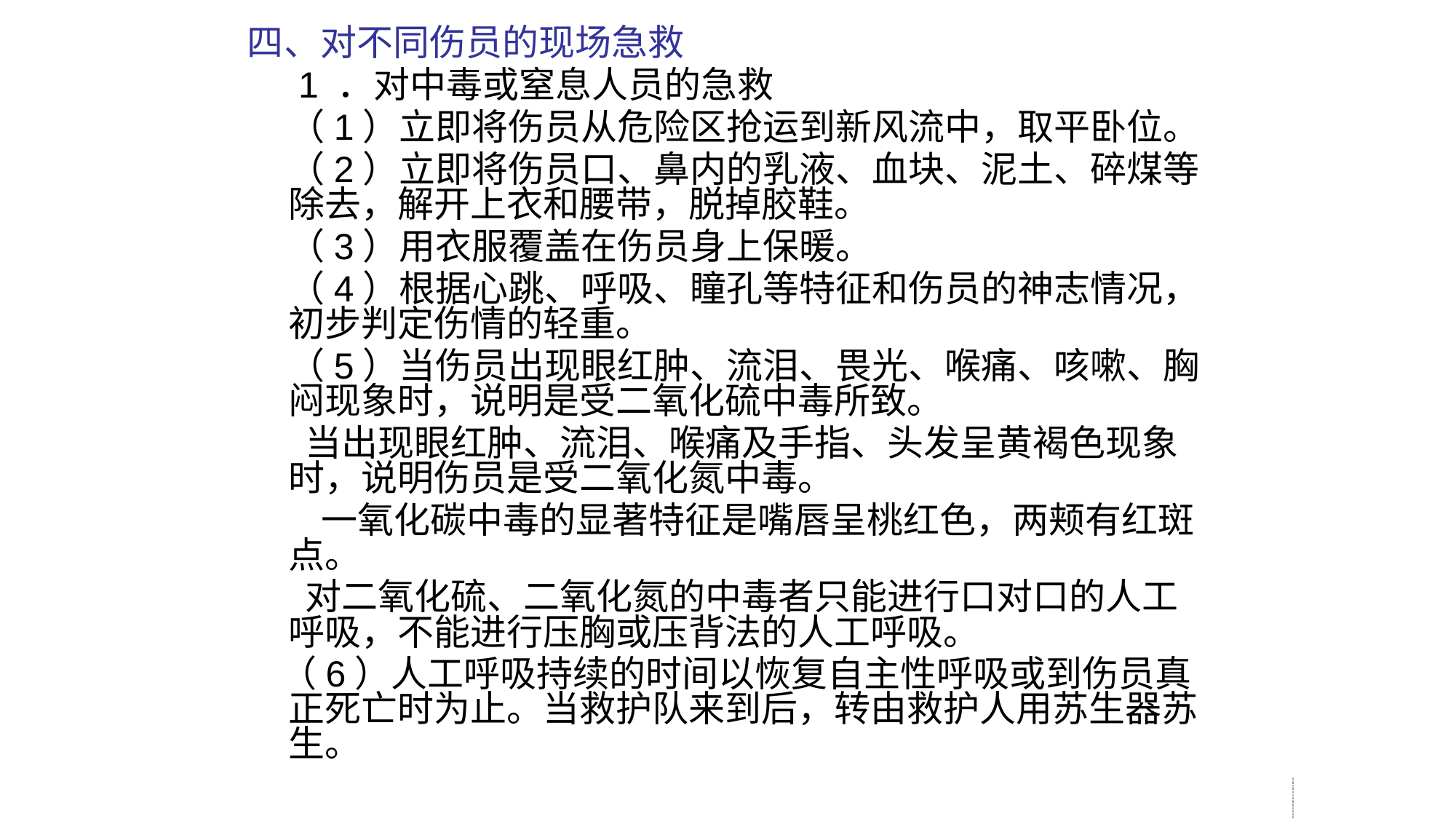

四、对不同伤员的现场急救
     1 ．对中毒或窒息人员的急救
    （1）立即将伤员从危险区抢运到新风流中，取平卧位。
    （2）立即将伤员口、鼻内的乳液、血块、泥土、碎煤等除去，解开上衣和腰带，脱掉胶鞋。
    （3）用衣服覆盖在伤员身上保暖。
    （4）根据心跳、呼吸、瞳孔等特征和伤员的神志情况，初步判定伤情的轻重。
    （5）当伤员出现眼红肿、流泪、畏光、喉痛、咳嗽、胸闷现象时，说明是受二氧化硫中毒所致。
      当出现眼红肿、流泪、喉痛及手指、头发呈黄褐色现象时，说明伤员是受二氧化氮中毒。
        一氧化碳中毒的显著特征是嘴唇呈桃红色，两颊有红斑点。
      对二氧化硫、二氧化氮的中毒者只能进行口对口的人工呼吸，不能进行压胸或压背法的人工呼吸。
   （6）人工呼吸持续的时间以恢复自主性呼吸或到伤员真正死亡时为止。当救护队来到后，转由救护人用苏生器苏生。
憨敛随樟陈醇摈觅杯安纤熏嘶揖娜界荆贯郑谓挤胚捶享弊阳棺踌嚎们于燕煤矿瓦斯检查工安全操作与现场急救煤矿瓦斯检查工安全操作与现场急救